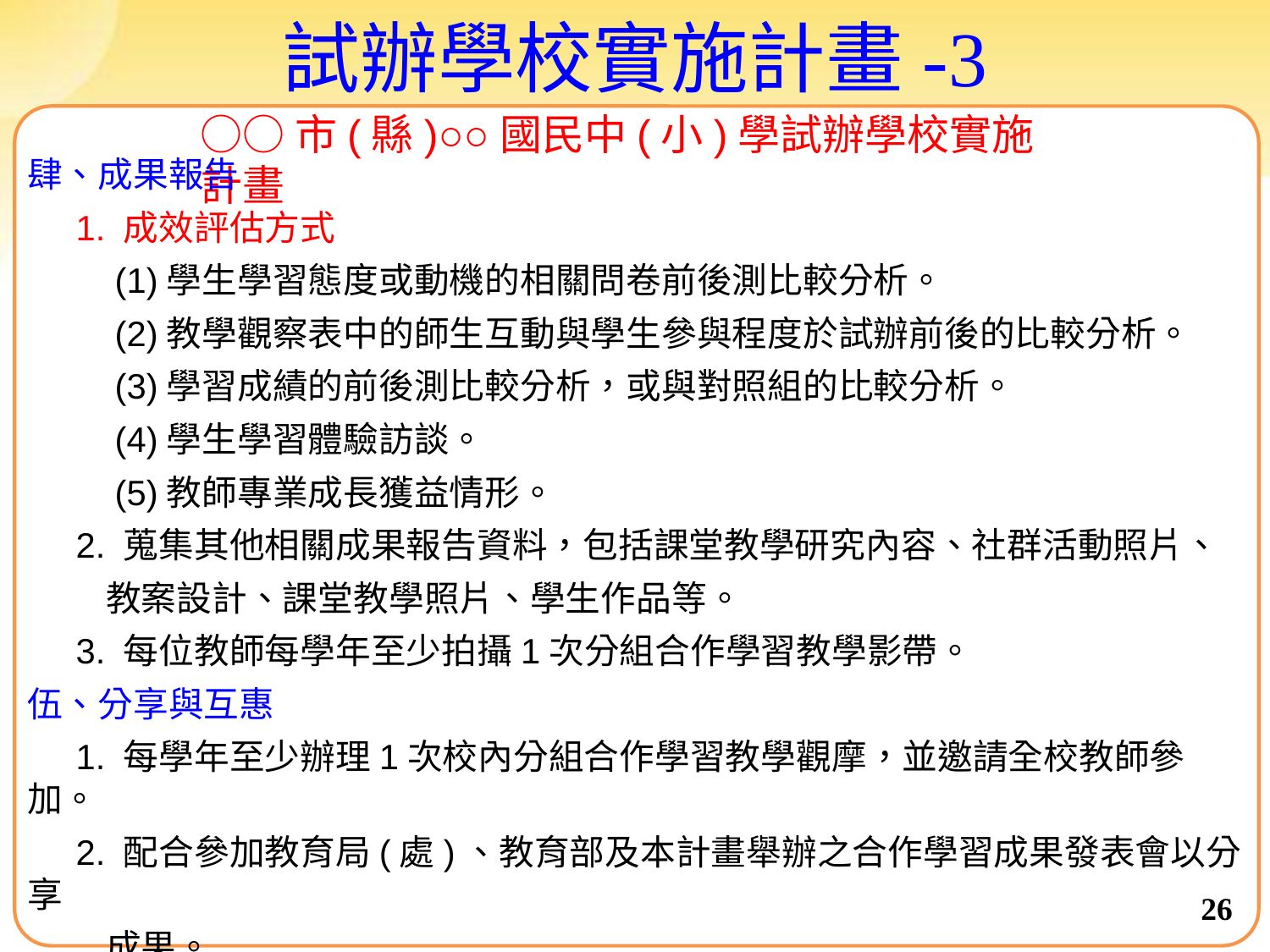

# 試辦學校實施計畫-3
○○市(縣)○○國民中(小)學試辦學校實施計畫

肆、成果報告
     1. 成效評估方式
         (1)學生學習態度或動機的相關問卷前後測比較分析。
         (2)教學觀察表中的師生互動與學生參與程度於試辦前後的比較分析。
         (3)學習成績的前後測比較分析，或與對照組的比較分析。
         (4)學生學習體驗訪談。
         (5)教師專業成長獲益情形。
     2. 蒐集其他相關成果報告資料，包括課堂教學研究內容、社群活動照片、
         教案設計、課堂教學照片、學生作品等。
     3. 每位教師每學年至少拍攝1次分組合作學習教學影帶。
伍、分享與互惠
     1. 每學年至少辦理1次校內分組合作學習教學觀摩，並邀請全校教師參加。
     2. 配合參加教育局(處)、教育部及本計畫舉辦之合作學習成果發表會以分享
         成果。
     3. 試辦第二年開始，協助與輔導其他新加入的試辦學校。
26